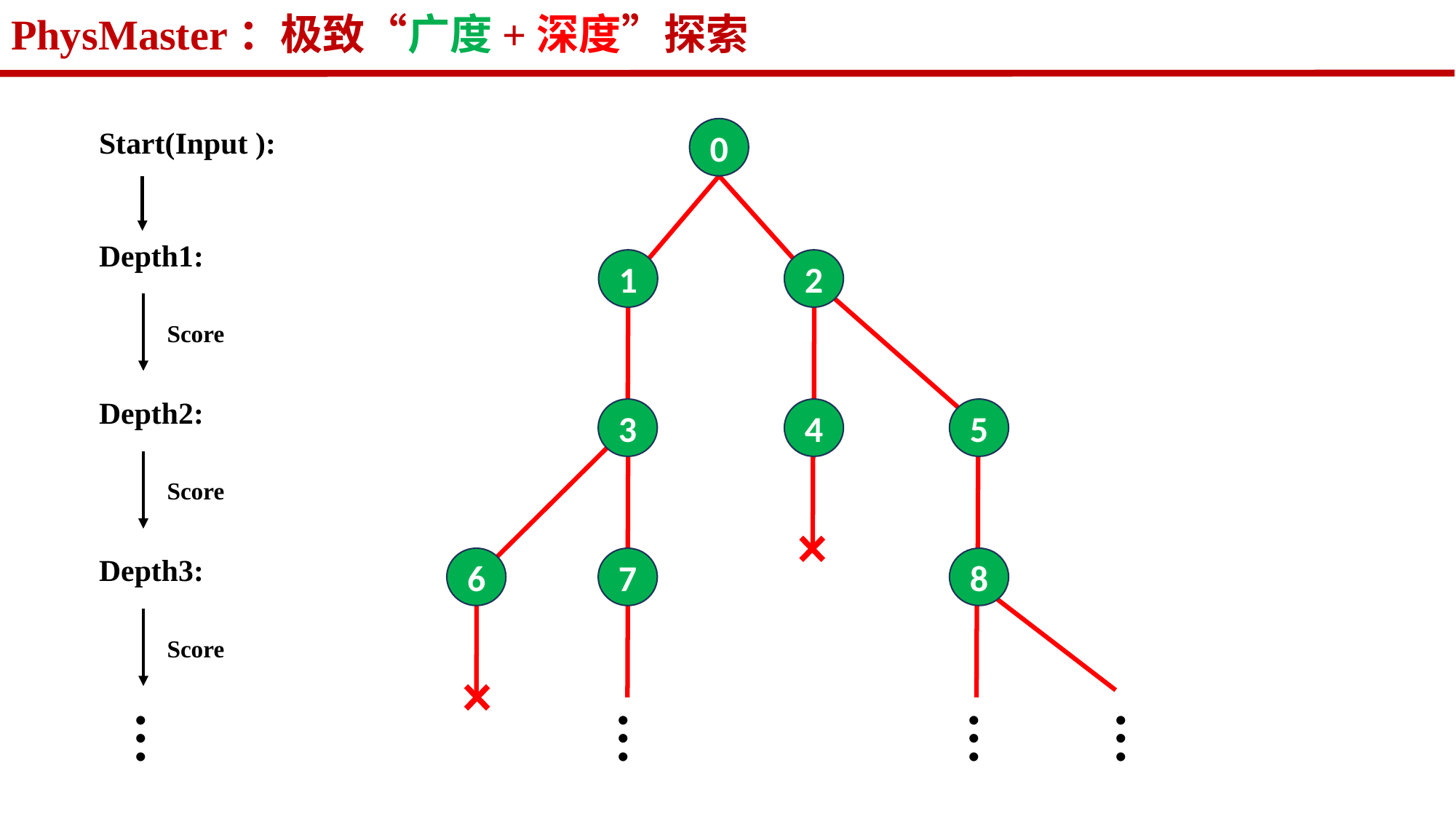

# PhysMaster：极致“广度+深度”探索

0
Start(Input ):
Depth1:
1
2
Score
Depth2:
5
3
4
Score

Depth3:
6
8
7
Score

…
…
…
…